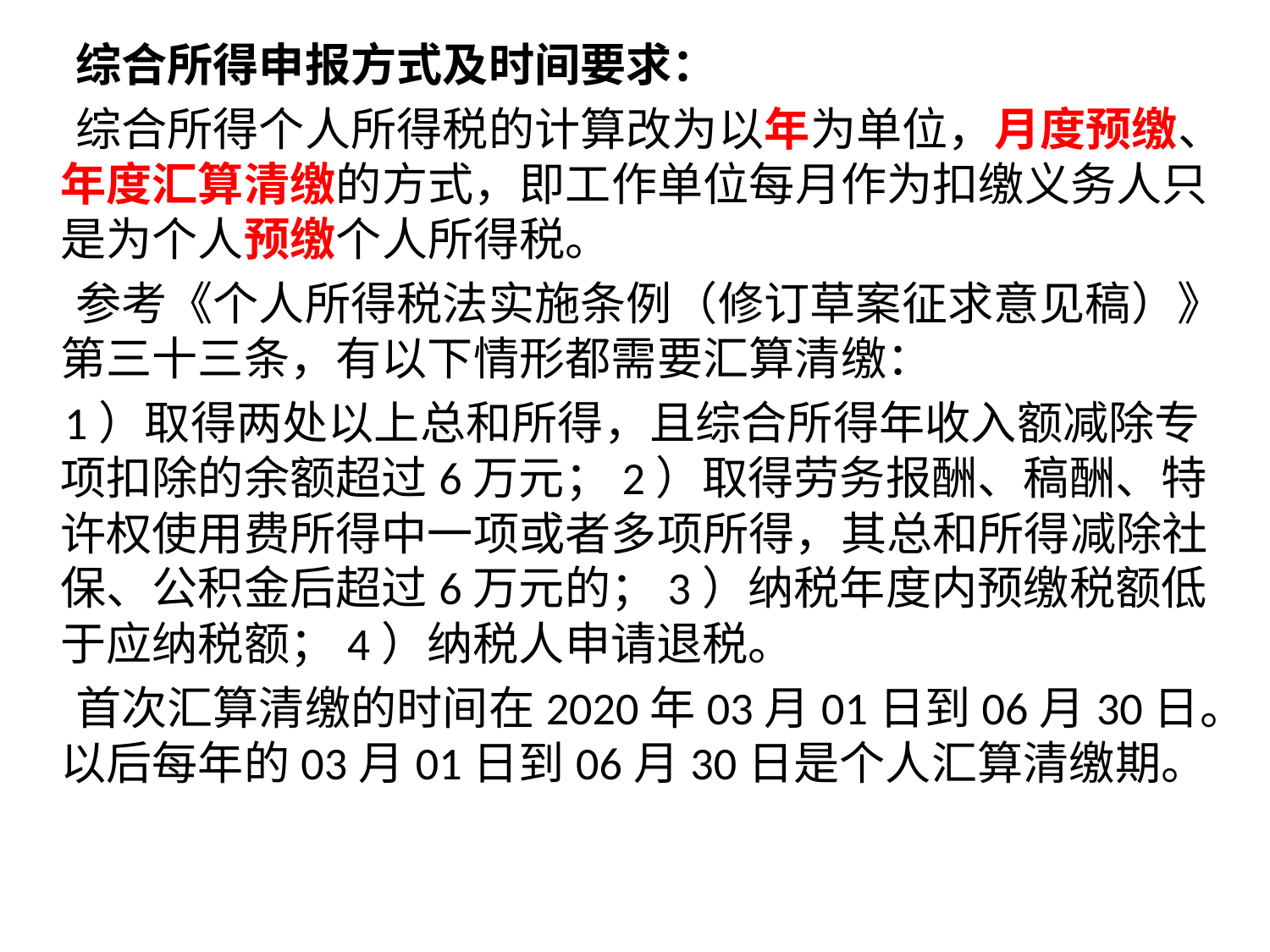

综合所得申报方式及时间要求：
     综合所得个人所得税的计算改为以年为单位，月度预缴、年度汇算清缴的方式，即工作单位每月作为扣缴义务人只是为个人预缴个人所得税。
     参考《个人所得税法实施条例（修订草案征求意见稿）》第三十三条，有以下情形都需要汇算清缴：
     1）取得两处以上总和所得，且综合所得年收入额减除专项扣除的余额超过6万元；2）取得劳务报酬、稿酬、特许权使用费所得中一项或者多项所得，其总和所得减除社保、公积金后超过6万元的；3）纳税年度内预缴税额低于应纳税额；4）纳税人申请退税。
     首次汇算清缴的时间在2020年03月01日到06月30日。以后每年的03月01日到06月30日是个人汇算清缴期。